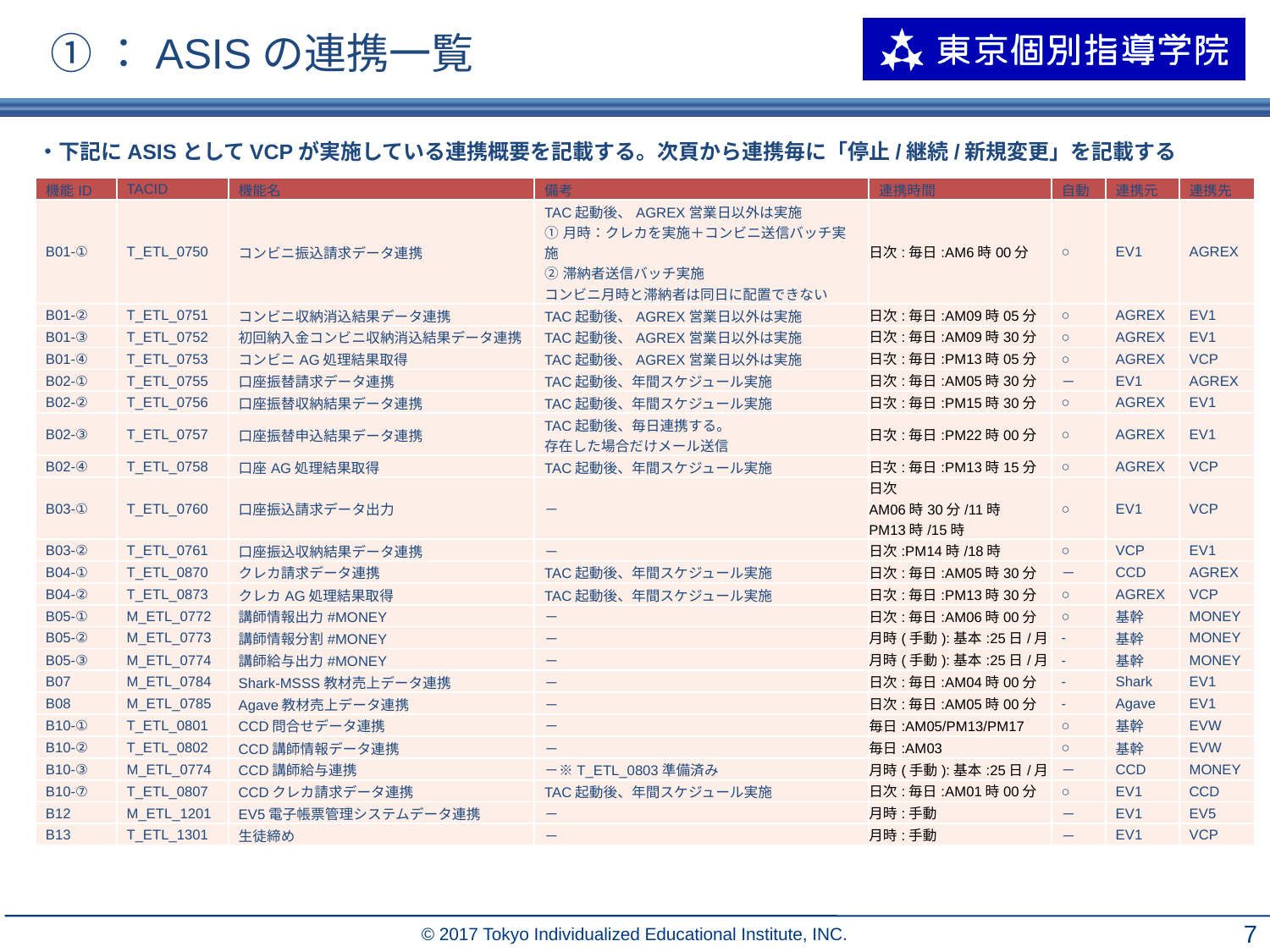

# ①：ASISの連携一覧
・下記にASISとしてVCPが実施している連携概要を記載する。次頁から連携毎に「停止/継続/新規変更」を記載する
| 機能ID | TACID | 機能名 | 備考 | 連携時間 | 自動 | 連携元 | 連携先 |
| --- | --- | --- | --- | --- | --- | --- | --- |
| B01-① | T\_ETL\_0750 | コンビニ振込請求データ連携 | TAC起動後、AGREX営業日以外は実施 ①月時：クレカを実施＋コンビニ送信バッチ実施 ②滞納者送信バッチ実施 コンビニ月時と滞納者は同日に配置できない | 日次:毎日:AM6時00分 | ○ | EV1 | AGREX |
| B01-② | T\_ETL\_0751 | コンビニ収納消込結果データ連携 | TAC起動後、AGREX営業日以外は実施 | 日次:毎日:AM09時05分 | ○ | AGREX | EV1 |
| B01-③ | T\_ETL\_0752 | 初回納入金コンビニ収納消込結果データ連携 | TAC起動後、AGREX営業日以外は実施 | 日次:毎日:AM09時30分 | ○ | AGREX | EV1 |
| B01-④ | T\_ETL\_0753 | コンビニAG処理結果取得 | TAC起動後、AGREX営業日以外は実施 | 日次:毎日:PM13時05分 | ○ | AGREX | VCP |
| B02-① | T\_ETL\_0755 | 口座振替請求データ連携 | TAC起動後、年間スケジュール実施 | 日次:毎日:AM05時30分 | － | EV1 | AGREX |
| B02-② | T\_ETL\_0756 | 口座振替収納結果データ連携 | TAC起動後、年間スケジュール実施 | 日次:毎日:PM15時30分 | ○ | AGREX | EV1 |
| B02-③ | T\_ETL\_0757 | 口座振替申込結果データ連携 | TAC起動後、毎日連携する。 存在した場合だけメール送信 | 日次:毎日:PM22時00分 | ○ | AGREX | EV1 |
| B02-④ | T\_ETL\_0758 | 口座AG処理結果取得 | TAC起動後、年間スケジュール実施 | 日次:毎日:PM13時15分 | ○ | AGREX | VCP |
| B03-① | T\_ETL\_0760 | 口座振込請求データ出力 | － | 日次 AM06時30分/11時 PM13時/15時 | ○ | EV1 | VCP |
| B03-② | T\_ETL\_0761 | 口座振込収納結果データ連携 | － | 日次:PM14時/18時 | ○ | VCP | EV1 |
| B04-① | T\_ETL\_0870 | クレカ請求データ連携 | TAC起動後、年間スケジュール実施 | 日次:毎日:AM05時30分 | － | CCD | AGREX |
| B04-② | T\_ETL\_0873 | クレカAG処理結果取得 | TAC起動後、年間スケジュール実施 | 日次:毎日:PM13時30分 | ○ | AGREX | VCP |
| B05-① | M\_ETL\_0772 | 講師情報出力#MONEY | － | 日次:毎日:AM06時00分 | ○ | 基幹 | MONEY |
| B05-② | M\_ETL\_0773 | 講師情報分割#MONEY | － | 月時(手動):基本:25日/月 | - | 基幹 | MONEY |
| B05-③ | M\_ETL\_0774 | 講師給与出力#MONEY | － | 月時(手動):基本:25日/月 | - | 基幹 | MONEY |
| B07 | M\_ETL\_0784 | Shark-MSSS教材売上データ連携 | － | 日次:毎日:AM04時00分 | - | Shark | EV1 |
| B08 | M\_ETL\_0785 | Agave教材売上データ連携 | － | 日次:毎日:AM05時00分 | - | Agave | EV1 |
| B10-① | T\_ETL\_0801 | CCD問合せデータ連携 | － | 毎日:AM05/PM13/PM17 | ○ | 基幹 | EVW |
| B10-② | T\_ETL\_0802 | CCD講師情報データ連携 | － | 毎日:AM03 | ○ | 基幹 | EVW |
| B10-③ | M\_ETL\_0774 | CCD講師給与連携 | －※T\_ETL\_0803準備済み | 月時(手動):基本:25日/月 | － | CCD | MONEY |
| B10-⑦ | T\_ETL\_0807 | CCDクレカ請求データ連携 | TAC起動後、年間スケジュール実施 | 日次:毎日:AM01時00分 | ○ | EV1 | CCD |
| B12 | M\_ETL\_1201 | EV5電子帳票管理システムデータ連携 | － | 月時:手動 | － | EV1 | EV5 |
| B13 | T\_ETL\_1301 | 生徒締め | － | 月時:手動 | － | EV1 | VCP |
7